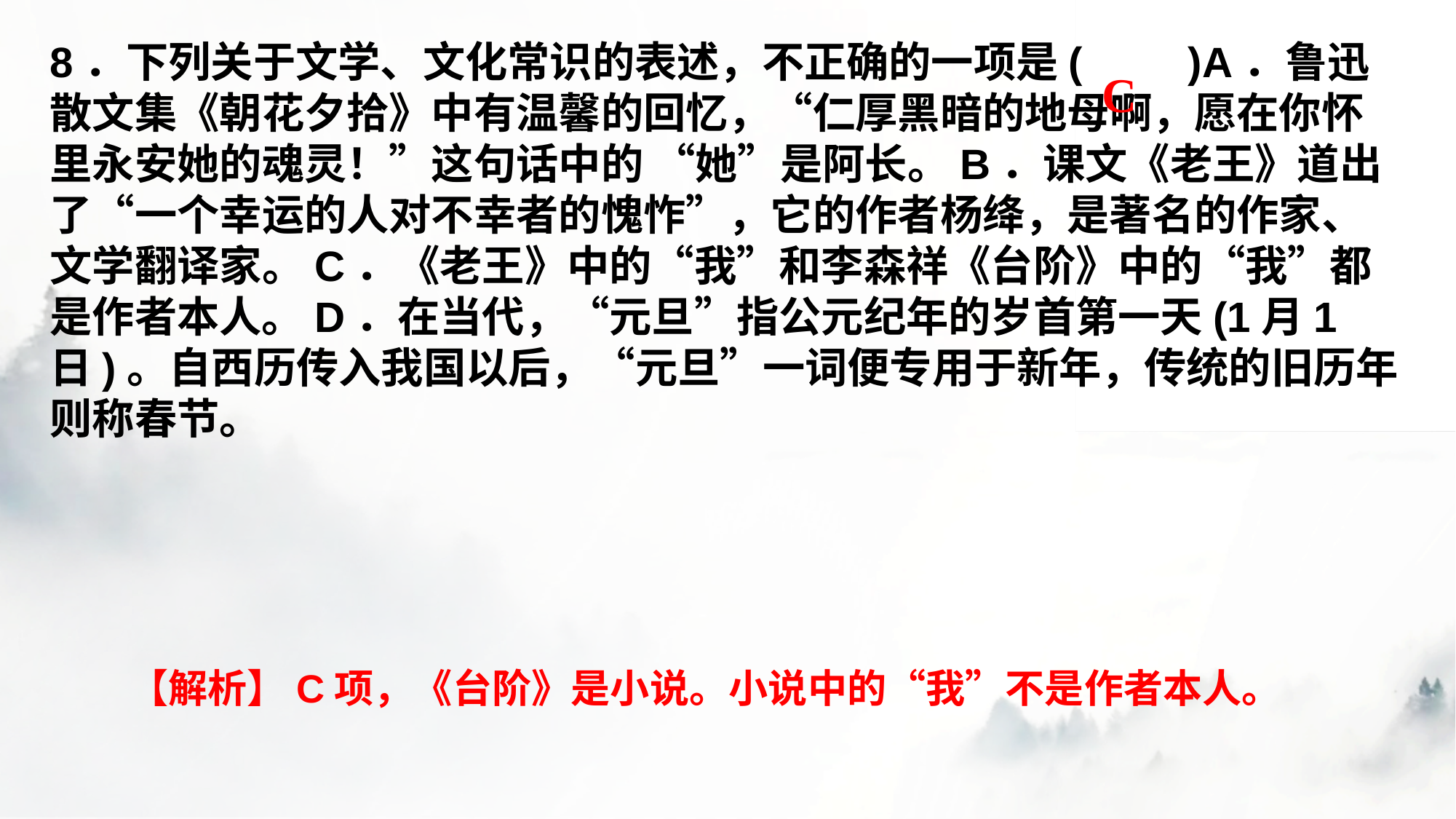

8．下列关于文学、文化常识的表述，不正确的一项是(　　)A．鲁迅散文集《朝花夕拾》中有温馨的回忆，“仁厚黑暗的地母啊，愿在你怀里永安她的魂灵！”这句话中的 “她”是阿长。B．课文《老王》道出了“一个幸运的人对不幸者的愧怍”，它的作者杨绛，是著名的作家、文学翻译家。C．《老王》中的“我”和李森祥《台阶》中的“我”都是作者本人。D．在当代，“元旦”指公元纪年的岁首第一天(1月1日)。自西历传入我国以后，“元旦”一词便专用于新年，传统的旧历年则称春节。

C
【解析】C项，《台阶》是小说。小说中的“我”不是作者本人。